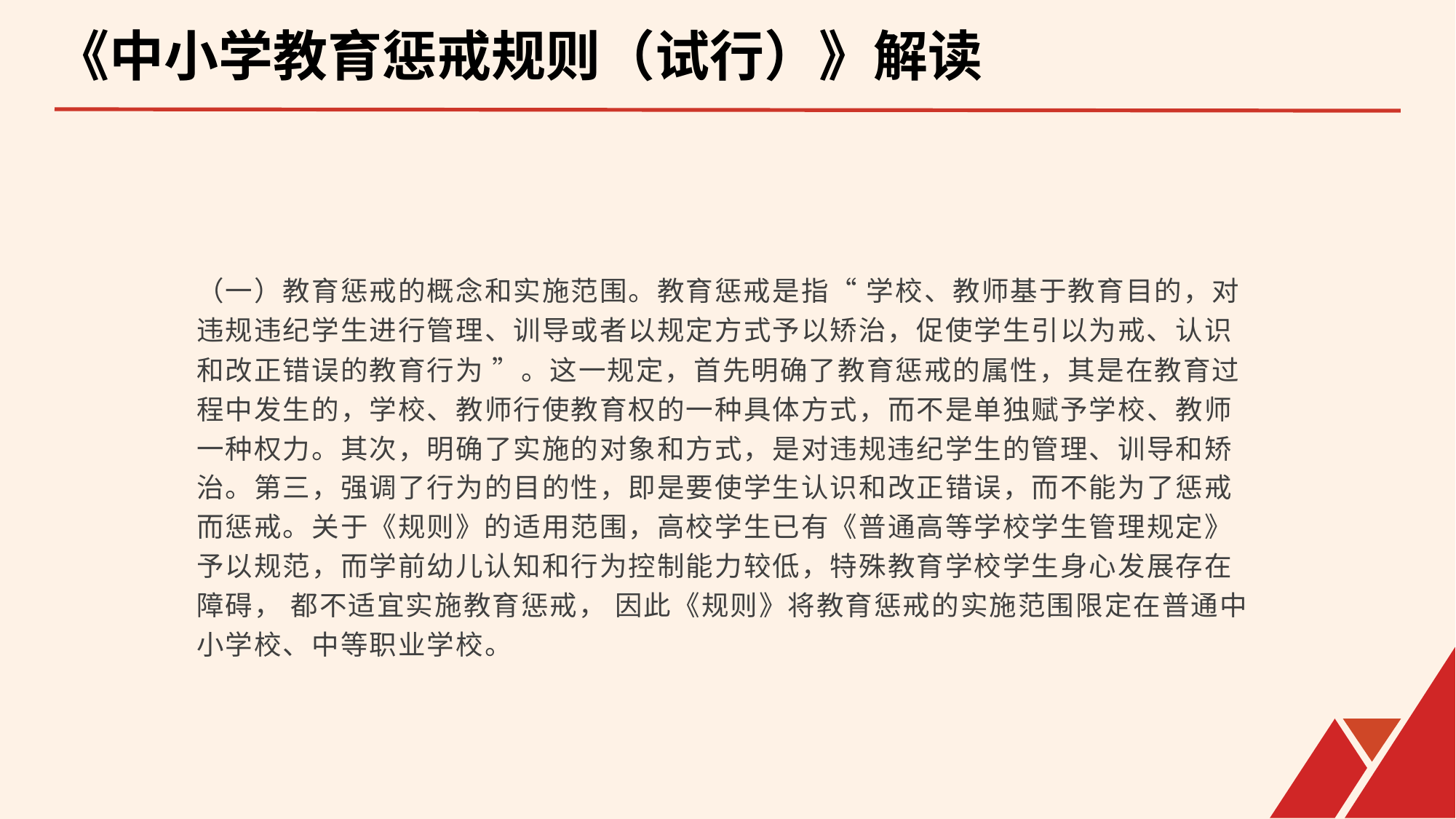

《中小学教育惩戒规则（试行）》解读
（一）教育惩戒的概念和实施范围。教育惩戒是指“ 学校、教师基于教育目的，对违规违纪学生进行管理、训导或者以规定方式予以矫治，促使学生引以为戒、认识和改正错误的教育行为 ”。这一规定，首先明确了教育惩戒的属性，其是在教育过程中发生的，学校、教师行使教育权的一种具体方式，而不是单独赋予学校、教师一种权力。其次，明确了实施的对象和方式，是对违规违纪学生的管理、训导和矫治。第三，强调了行为的目的性，即是要使学生认识和改正错误，而不能为了惩戒而惩戒。关于《规则》的适用范围，高校学生已有《普通高等学校学生管理规定》予以规范，而学前幼儿认知和行为控制能力较低，特殊教育学校学生身心发展存在障碍， 都不适宜实施教育惩戒， 因此《规则》将教育惩戒的实施范围限定在普通中小学校、中等职业学校。